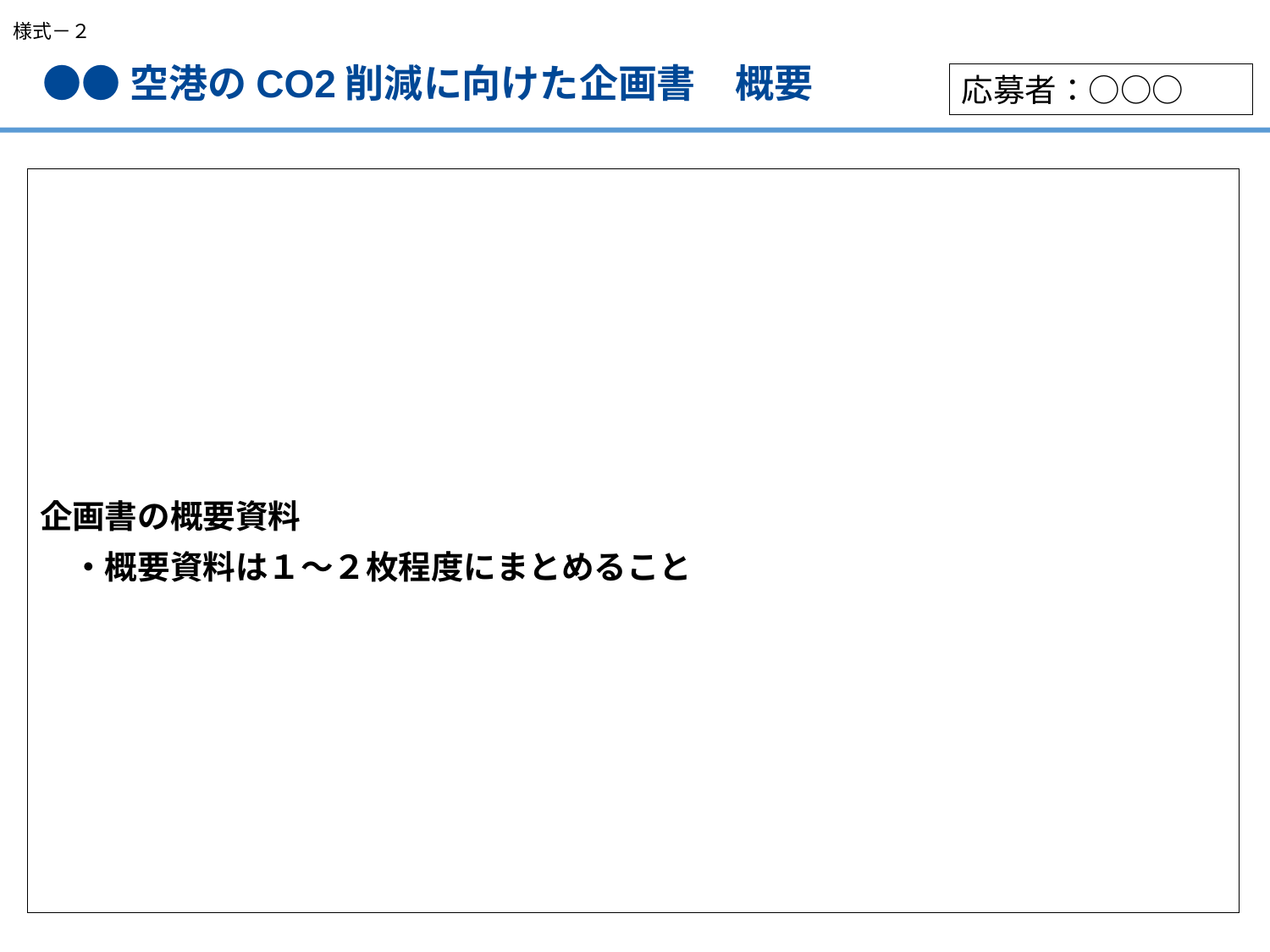

様式－２
# ●●空港のCO2削減に向けた企画書　概要
応募者：○○○
企画書の概要資料
　・概要資料は１～２枚程度にまとめること